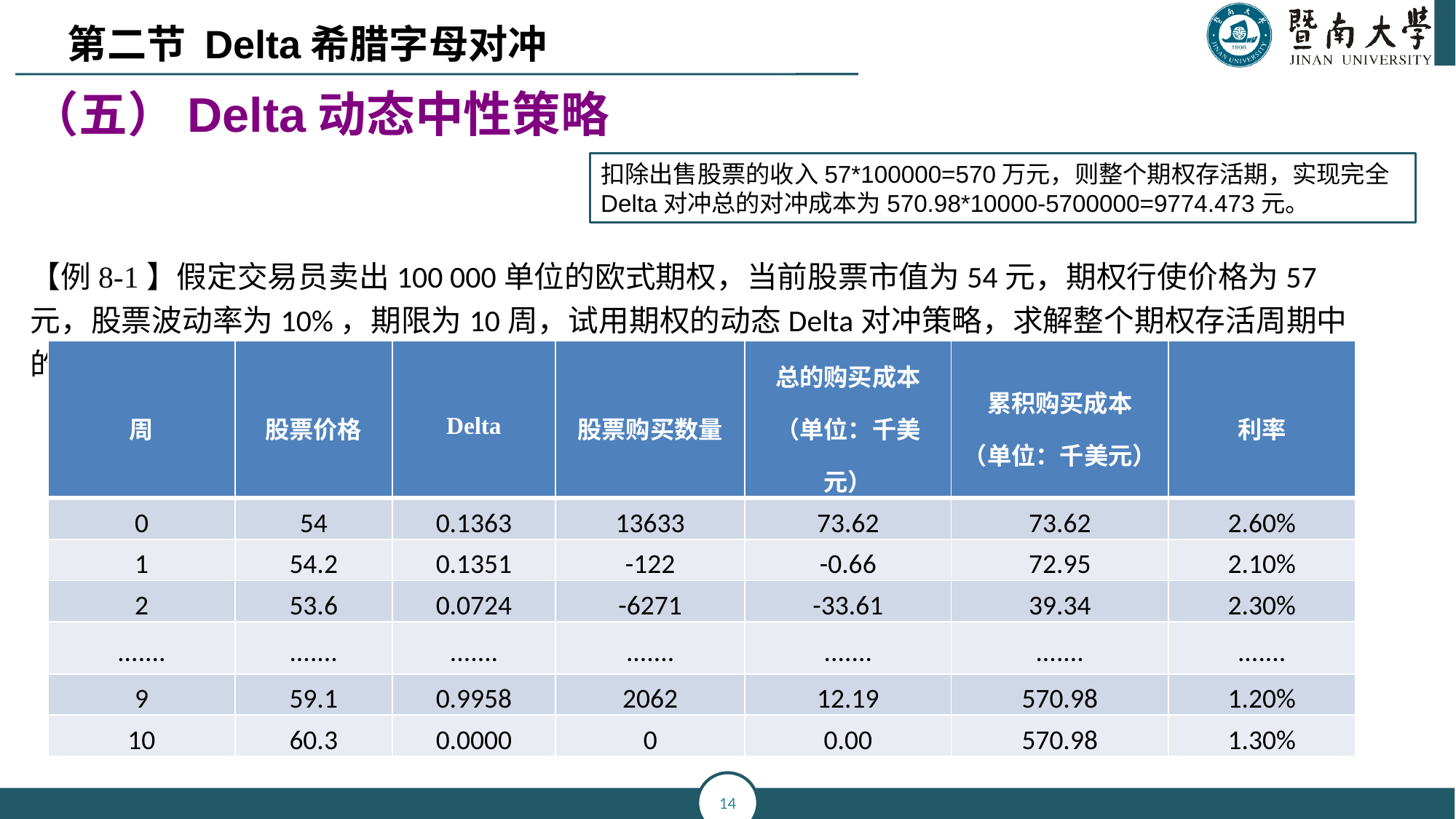

第二节 Delta希腊字母对冲
（五）Delta动态中性策略

【例8-1】假定交易员卖出100 000单位的欧式期权，当前股票市值为54元，期权行使价格为57元，股票波动率为10%，期限为10周，试用期权的动态Delta对冲策略，求解整个期权存活周期中的对冲成。

扣除出售股票的收入57*100000=570万元，则整个期权存活期，实现完全Delta对冲总的对冲成本为570.98*10000-5700000=9774.473元。
| 周 | 股票价格 | Delta | 股票购买数量 | 总的购买成本（单位：千美元） | 累积购买成本 （单位：千美元） | 利率 |
| --- | --- | --- | --- | --- | --- | --- |
| 0 | 54 | 0.1363 | 13633 | 73.62 | 73.62 | 2.60% |
| 1 | 54.2 | 0.1351 | -122 | -0.66 | 72.95 | 2.10% |
| 2 | 53.6 | 0.0724 | -6271 | -33.61 | 39.34 | 2.30% |
| ....... | ....... | ....... | ....... | ....... | ....... | ....... |
| 9 | 59.1 | 0.9958 | 2062 | 12.19 | 570.98 | 1.20% |
| 10 | 60.3 | 0.0000 | 0 | 0.00 | 570.98 | 1.30% |